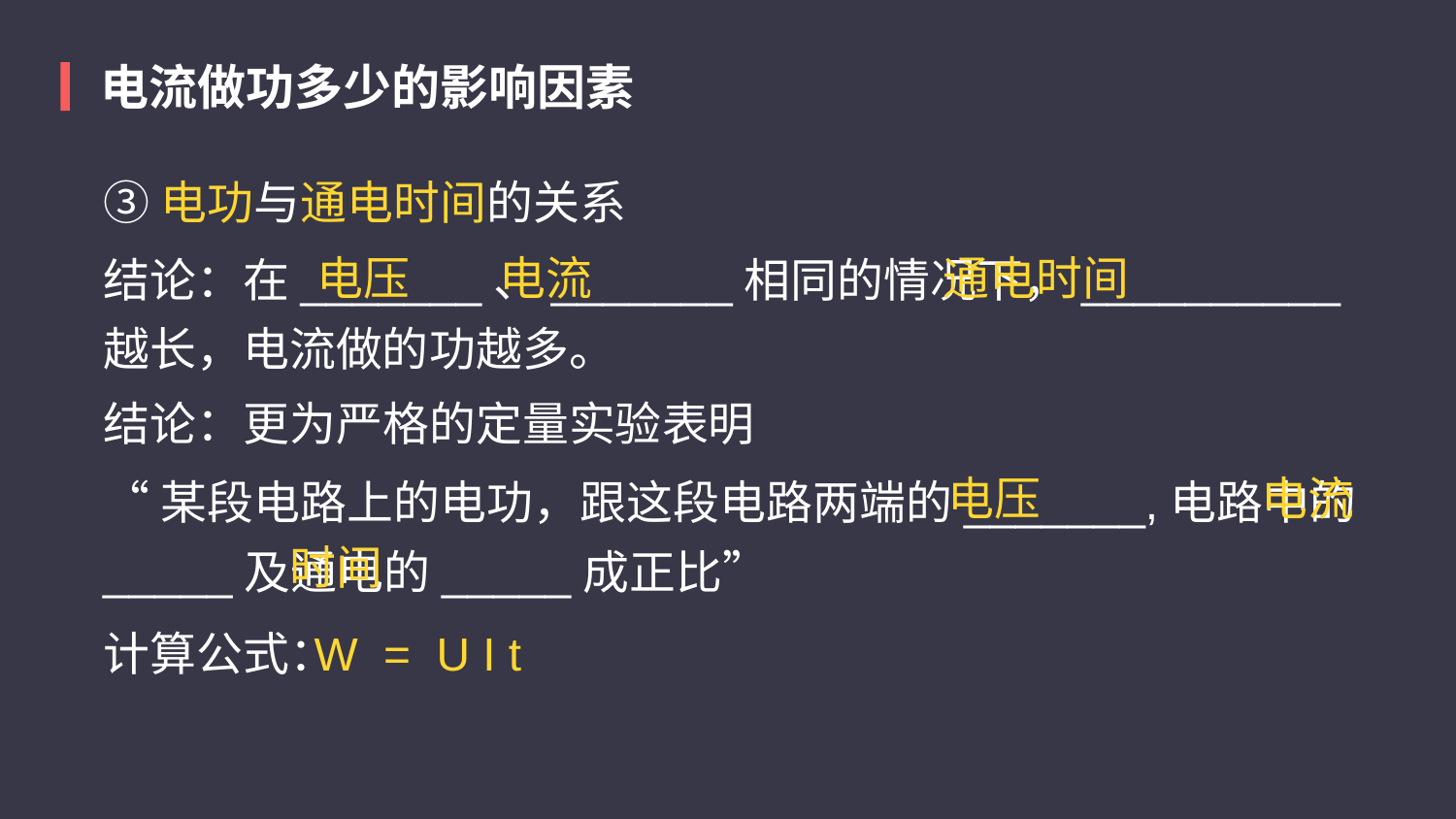

电流做功多少的影响因素

③电功与通电时间的关系
电压
电流
通电时间
结论：在_______、_______相同的情况下，__________越长，电流做的功越多。
结论：更为严格的定量实验表明
电压
电流
“某段电路上的电功，跟这段电路两端的_______,电路中的_____及通电的_____成正比”
时间
计算公式：
W  =  U I t